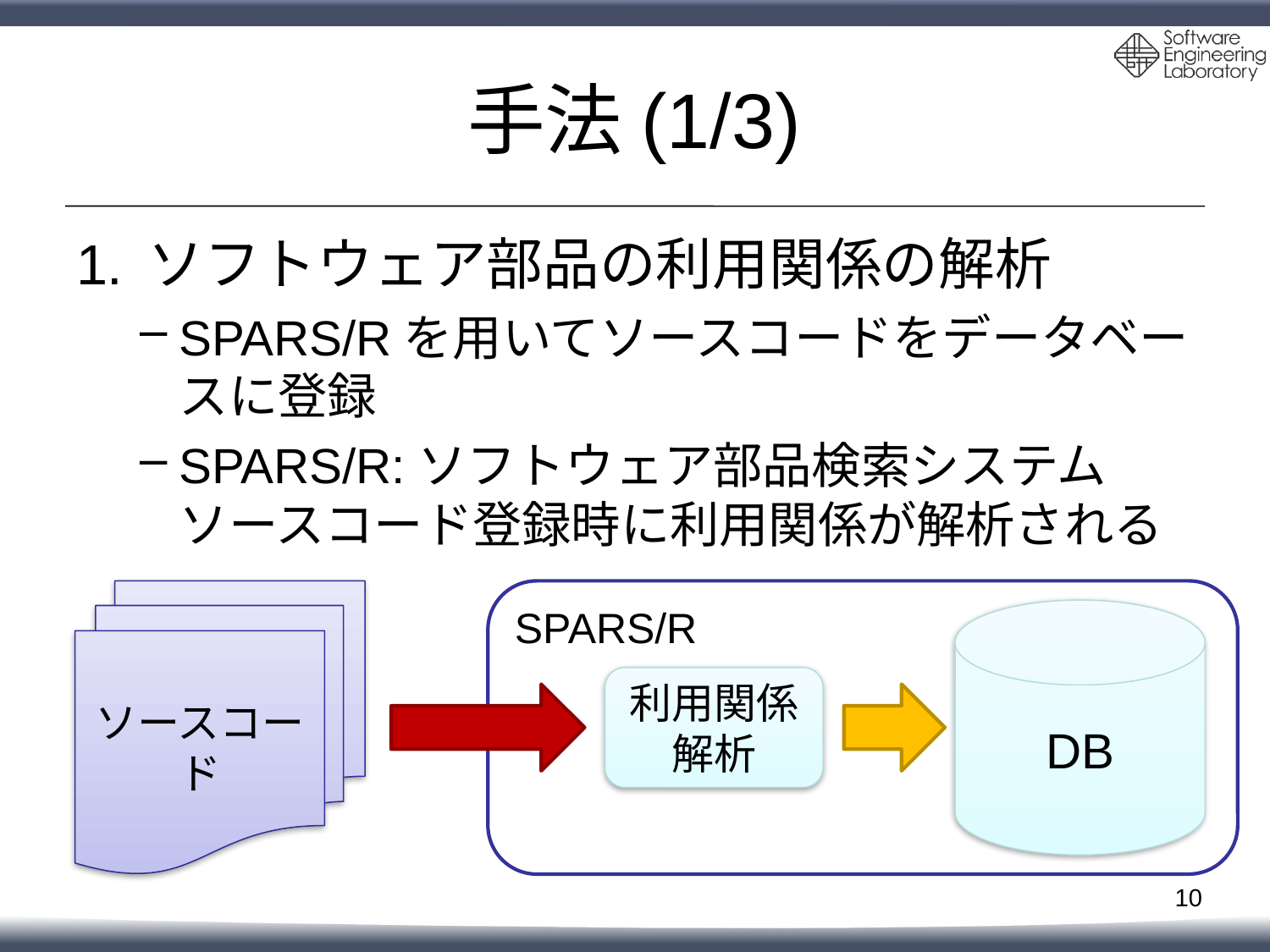

# 手法(1/3)
ソフトウェア部品の利用関係の解析
SPARS/Rを用いてソースコードをデータベースに登録
SPARS/R:ソフトウェア部品検索システム
ソースコード登録時に利用関係が解析される
ソースコード
SPARS/R
DB
利用関係
解析

10